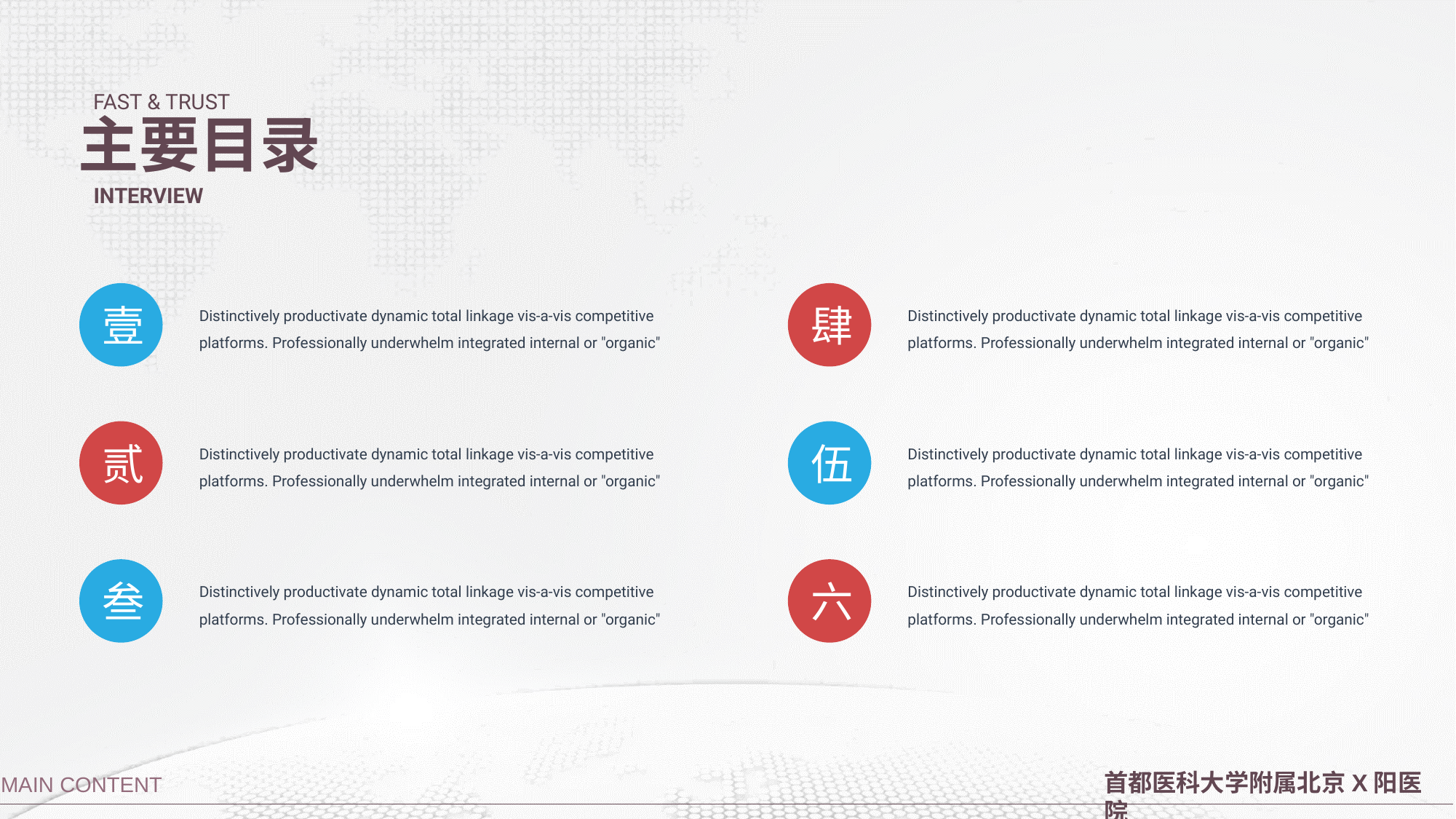

FAST & TRUST
主要目录
INTERVIEW
壹
肆
Distinctively productivate dynamic total linkage vis-a-vis competitive platforms. Professionally underwhelm integrated internal or "organic"
Distinctively productivate dynamic total linkage vis-a-vis competitive platforms. Professionally underwhelm integrated internal or "organic"
贰
伍
Distinctively productivate dynamic total linkage vis-a-vis competitive platforms. Professionally underwhelm integrated internal or "organic"
Distinctively productivate dynamic total linkage vis-a-vis competitive platforms. Professionally underwhelm integrated internal or "organic"
叁
六
Distinctively productivate dynamic total linkage vis-a-vis competitive platforms. Professionally underwhelm integrated internal or "organic"
Distinctively productivate dynamic total linkage vis-a-vis competitive platforms. Professionally underwhelm integrated internal or "organic"
首都医科大学附属北京X阳医院
MAIN CONTENT